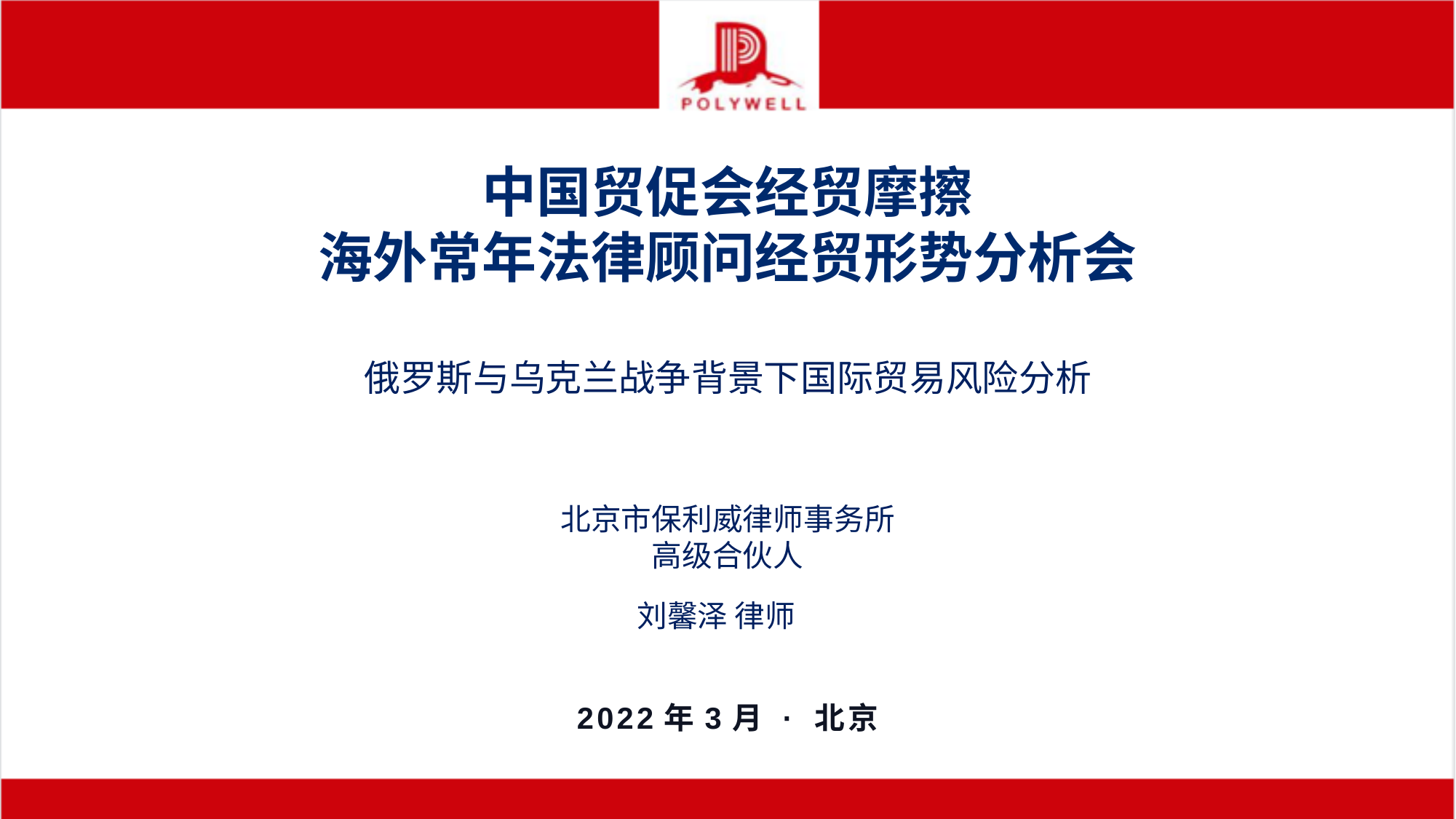

中国贸促会经贸摩擦
海外常年法律顾问经贸形势分析会

俄罗斯与乌克兰战争背景下国际贸易风险分析
北京市保利威律师事务所
高级合伙人
刘馨泽 律师
2022年3月 · 北京
1